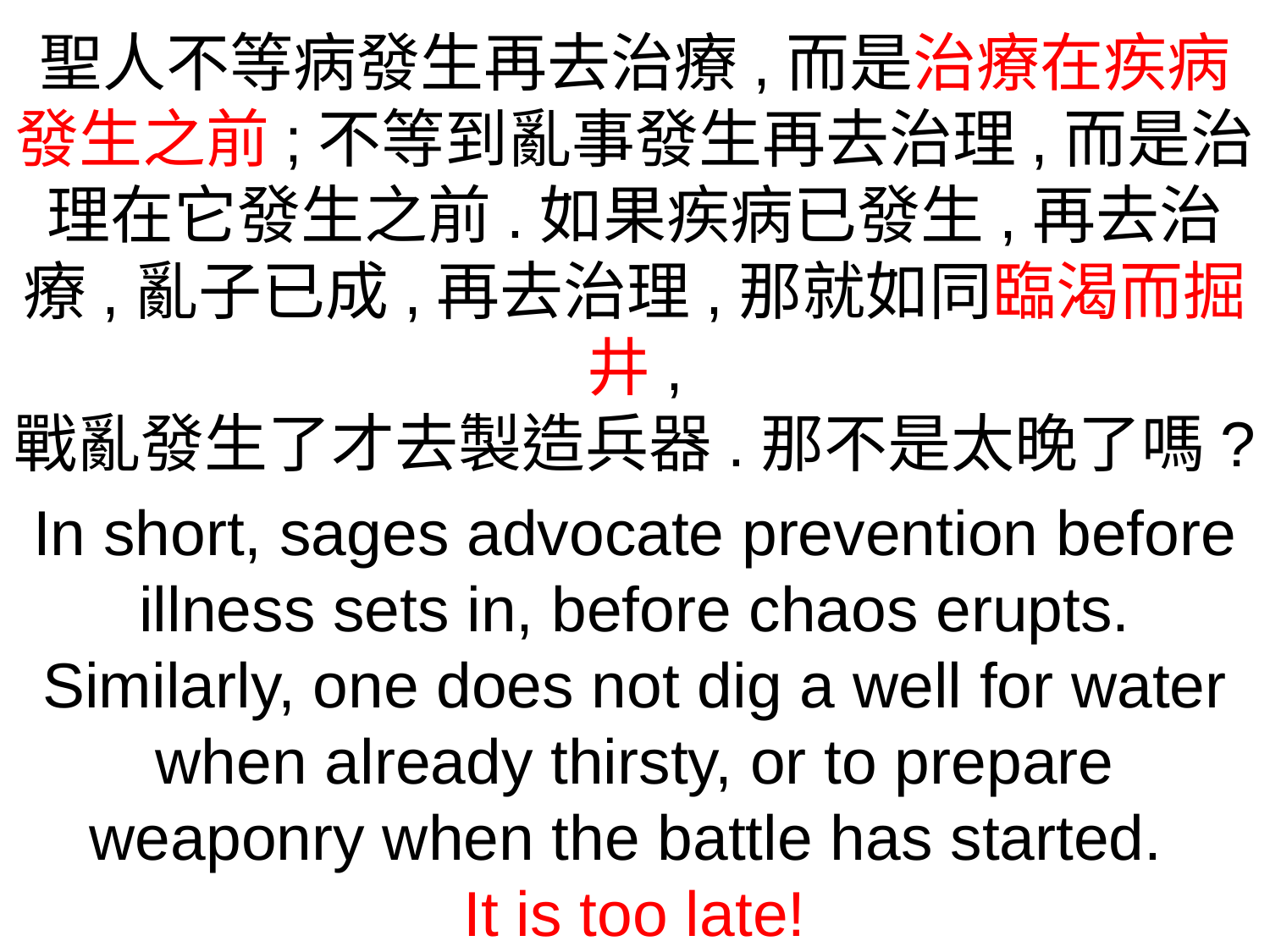

聖人不等病發生再去治療,而是治療在疾病發生之前;不等到亂事發生再去治理,而是治理在它發生之前.如果疾病已發生,再去治療,亂子已成,再去治理,那就如同臨渴而掘井,
戰亂發生了才去製造兵器.那不是太晚了嗎?
In short, sages advocate prevention before illness sets in, before chaos erupts. Similarly, one does not dig a well for water when already thirsty, or to prepare weaponry when the battle has started.
It is too late!